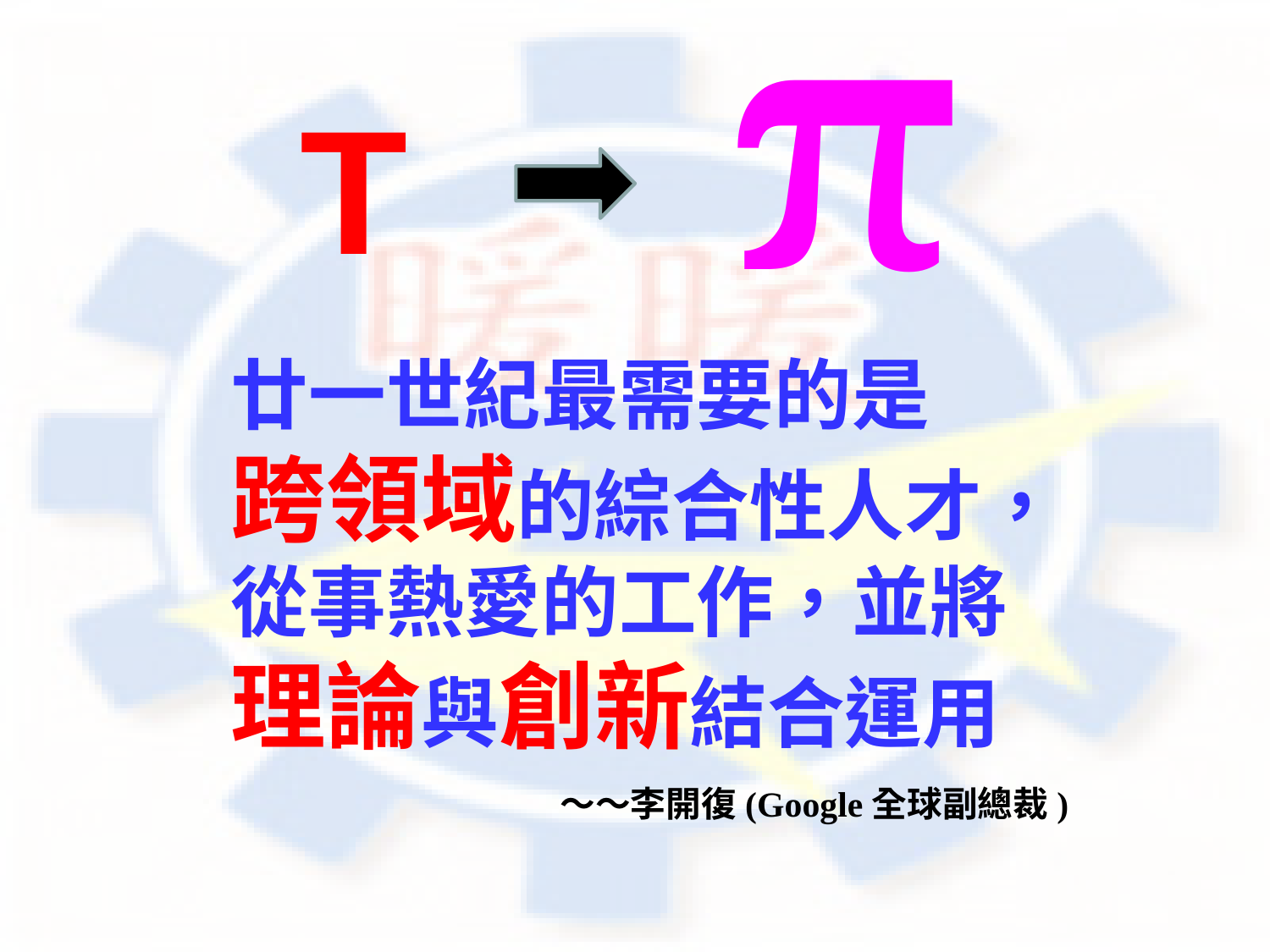

π
T

廿一世紀最需要的是
跨領域的綜合性人才，從事熱愛的工作，並將
理論與創新結合運用
〜〜李開復(Google全球副總裁)